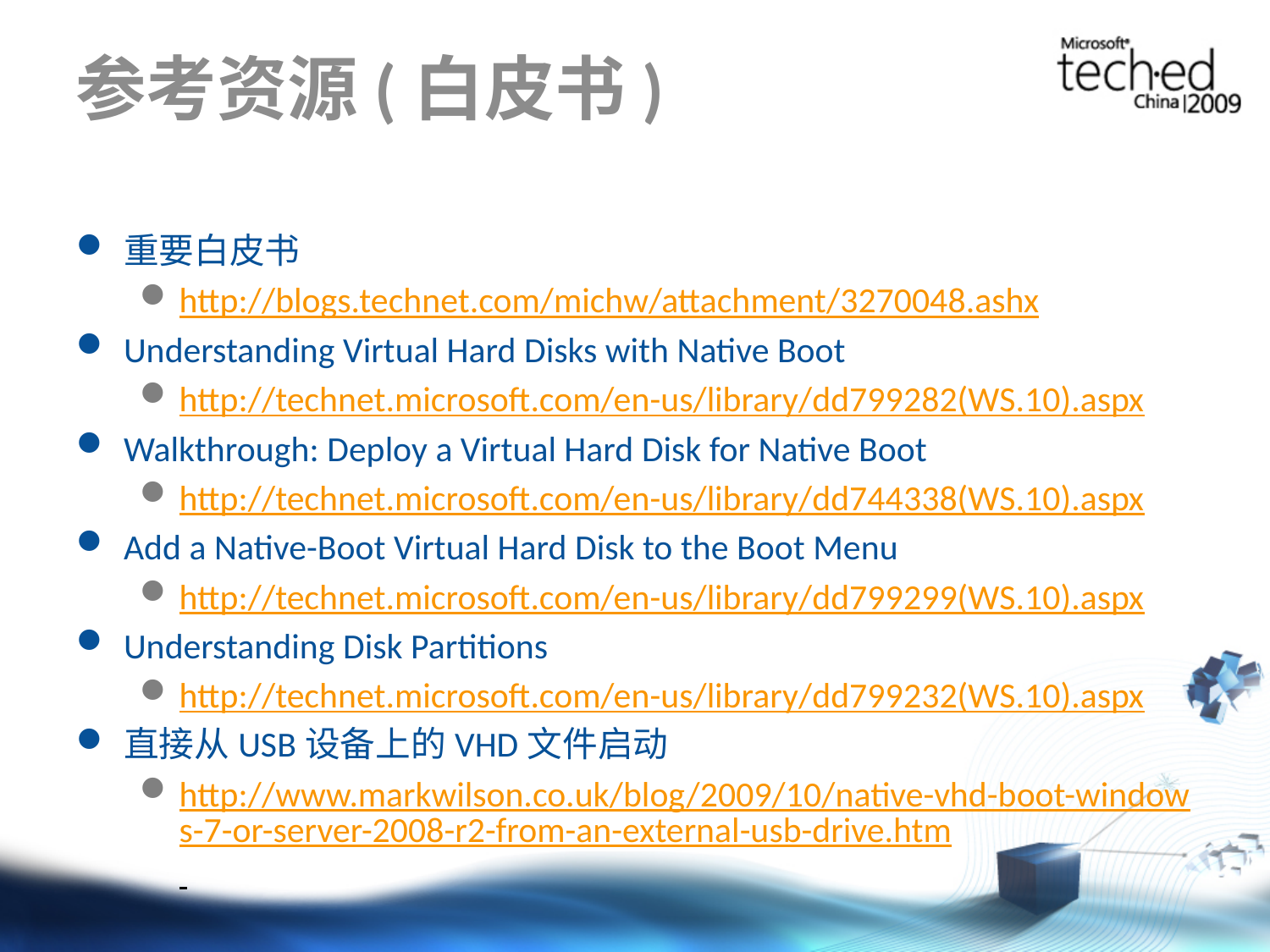

# 参考资源(白皮书)
重要白皮书
http://blogs.technet.com/michw/attachment/3270048.ashx
Understanding Virtual Hard Disks with Native Boot
http://technet.microsoft.com/en-us/library/dd799282(WS.10).aspx
Walkthrough: Deploy a Virtual Hard Disk for Native Boot
http://technet.microsoft.com/en-us/library/dd744338(WS.10).aspx
Add a Native-Boot Virtual Hard Disk to the Boot Menu
http://technet.microsoft.com/en-us/library/dd799299(WS.10).aspx
Understanding Disk Partitions
http://technet.microsoft.com/en-us/library/dd799232(WS.10).aspx
直接从USB设备上的VHD文件启动
http://www.markwilson.co.uk/blog/2009/10/native-vhd-boot-windows-7-or-server-2008-r2-from-an-external-usb-drive.htm